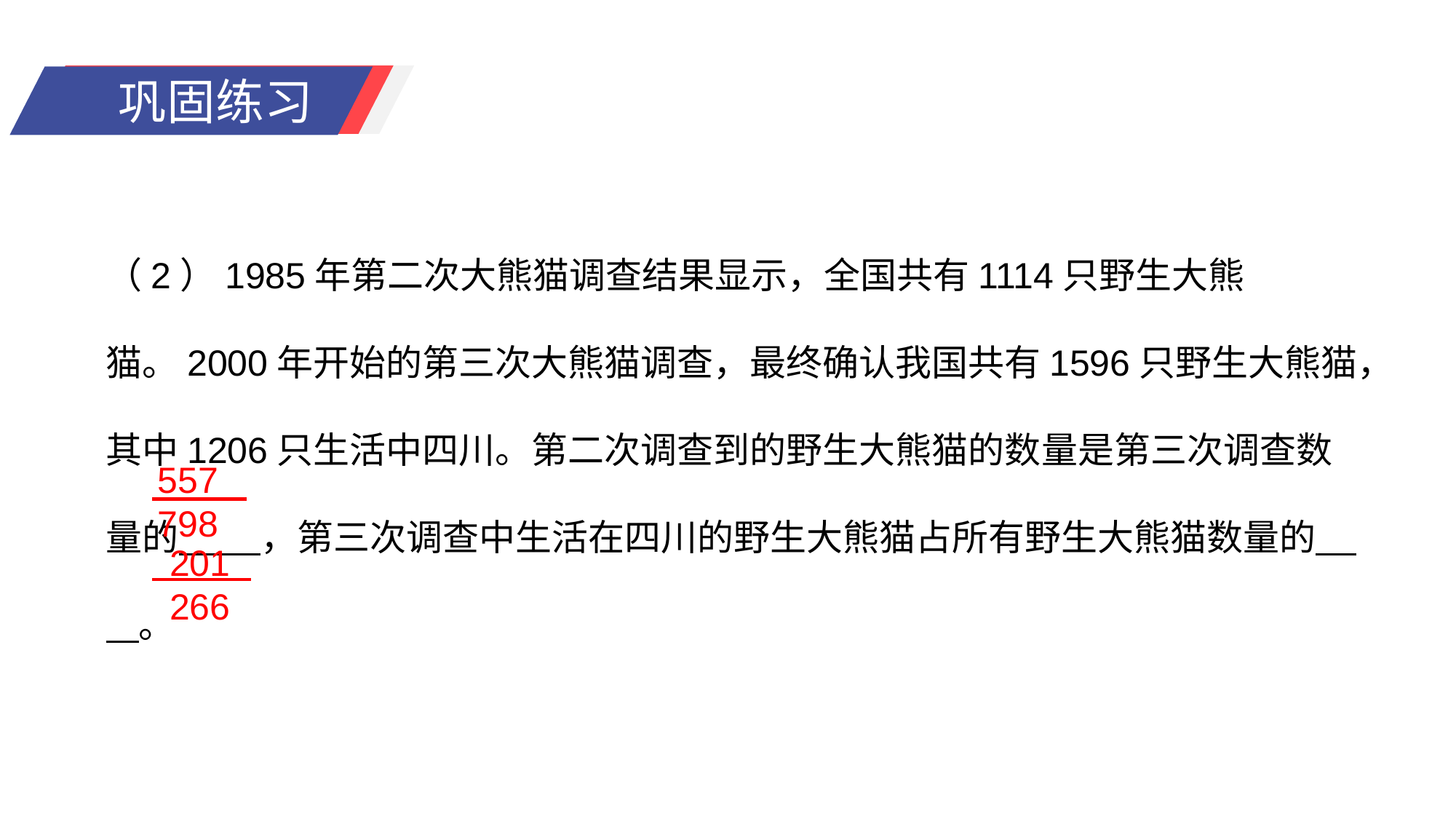

（2）1985年第二次大熊猫调查结果显示，全国共有1114只野生大熊猫。2000年开始的第三次大熊猫调查，最终确认我国共有1596只野生大熊猫，其中1206只生活中四川。第二次调查到的野生大熊猫的数量是第三次调查数量的          ，第三次调查中生活在四川的野生大熊猫占所有野生大熊猫数量的          。
557
798
201
266